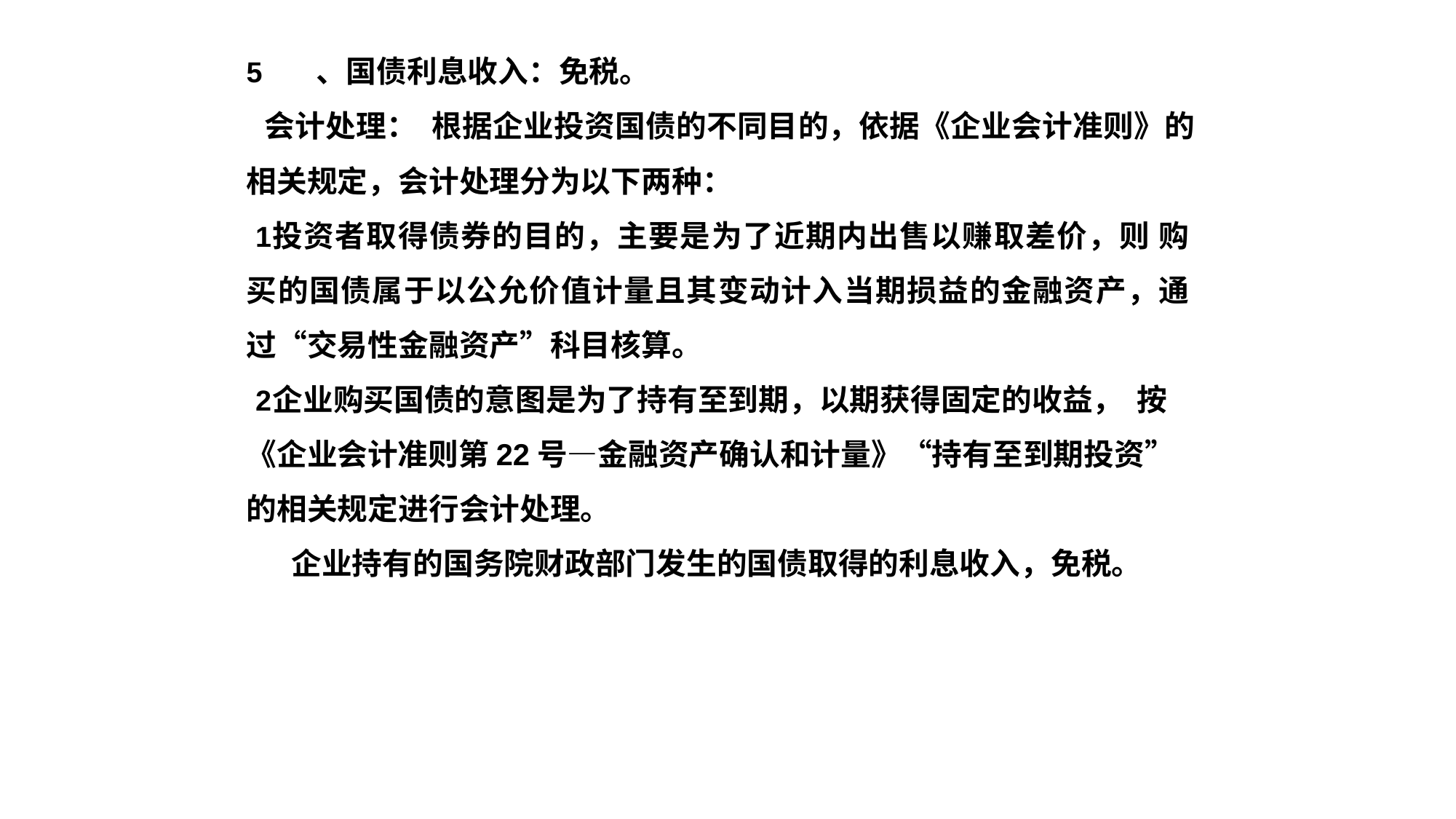

、国债利息收入：免税。
会计处理： 根据企业投资国债的不同目的，依据《企业会计准则》的 相关规定，会计处理分为以下两种：
投资者取得债券的目的，主要是为了近期内出售以赚取差价，则 购买的国债属于以公允价值计量且其变动计入当期损益的金融资产，通 过“交易性金融资产”科目核算。
企业购买国债的意图是为了持有至到期，以期获得固定的收益，  按《企业会计准则第22号—金融资产确认和计量》“持有至到期投资” 的相关规定进行会计处理。
企业持有的国务院财政部门发生的国债取得的利息收入，免税。